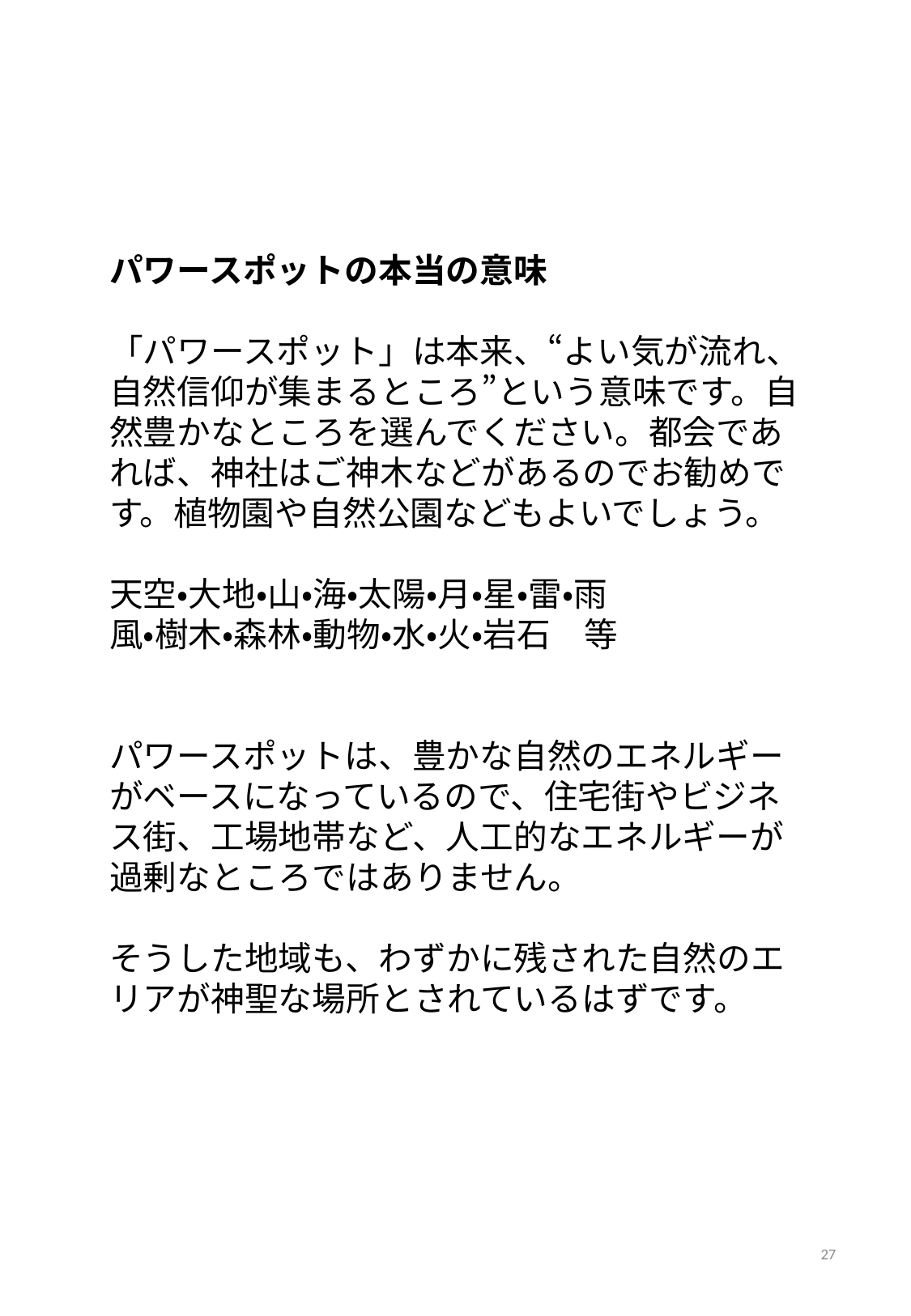

パワースポットの本当の意味

「パワースポット」は本来、“よい気が流れ、自然信仰が集まるところ”という意味です。自然豊かなところを選んでください。都会であれば、神社はご神木などがあるのでお勧めです。植物園や自然公園などもよいでしょう。

天空・大地・山・海・太陽・月・星・雷・雨
風・樹木・森林・動物・水・火・岩石　等

パワースポットは、豊かな自然のエネルギーがベースになっているので、住宅街やビジネス街、工場地帯など、人工的なエネルギーが過剰なところではありません。

そうした地域も、わずかに残された自然のエリアが神聖な場所とされているはずです。

27